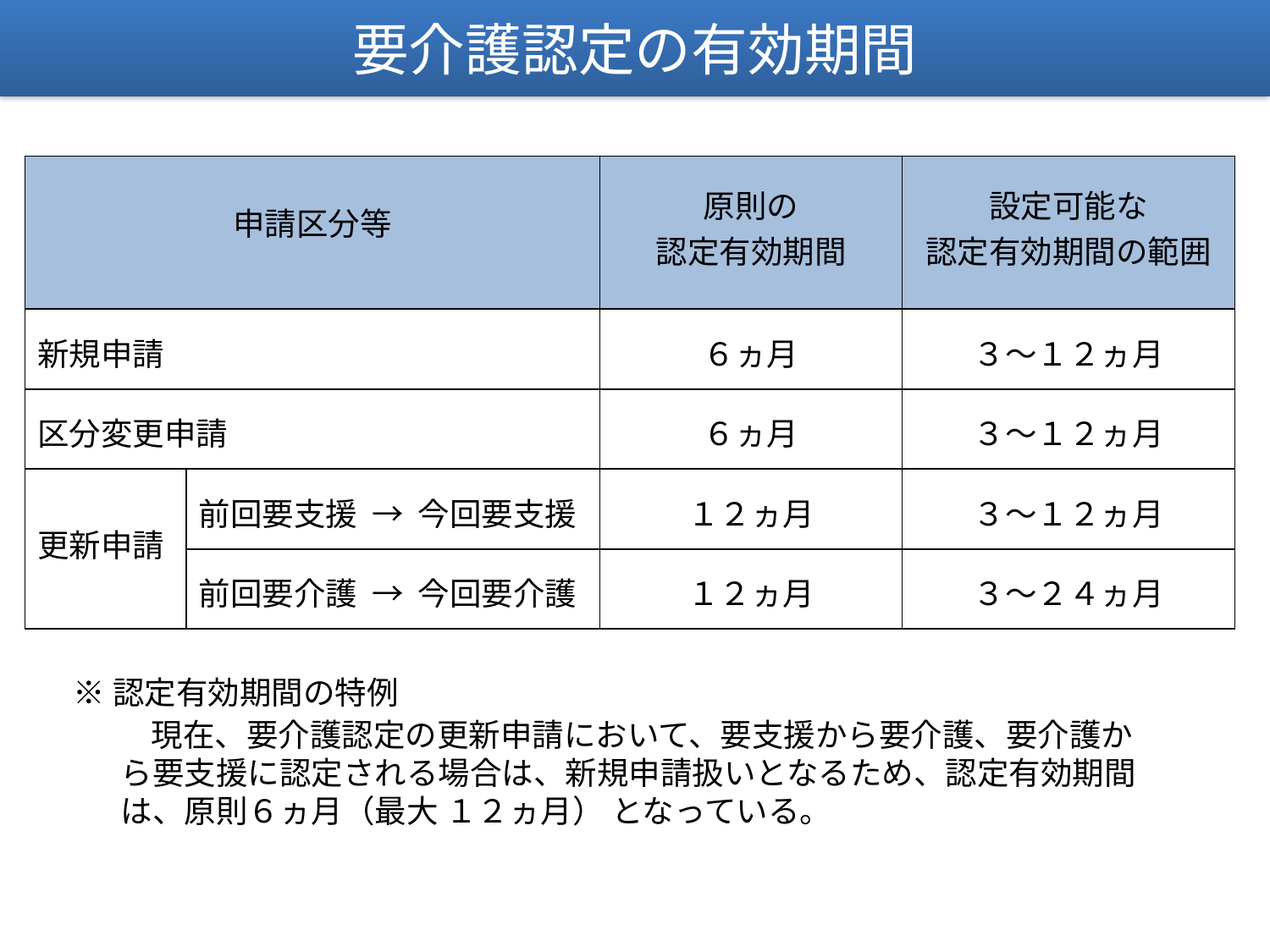

要介護認定の有効期間
| 申請区分等 |  | 原則の 認定有効期間 | 設定可能な 認定有効期間の範囲 |
| --- | --- | --- | --- |
| 新規申請 |  | ６ヵ月 | ３～１２ヵ月 |
| 区分変更申請 |  | ６ヵ月 | ３～１２ヵ月 |
| 更新申請 | 前回要支援 → 今回要支援 | １２ヵ月 | ３～１２ヵ月 |
|  | 前回要介護 → 今回要介護 | １２ヵ月 | ３～２４ヵ月 |
※認定有効期間の特例
　 　 現在、要介護認定の更新申請において、要支援から要介護、要介護から要支援に認定される場合は、新規申請扱いとなるため、認定有効期間は、原則６ヵ月（最大 １２ヵ月） となっている。